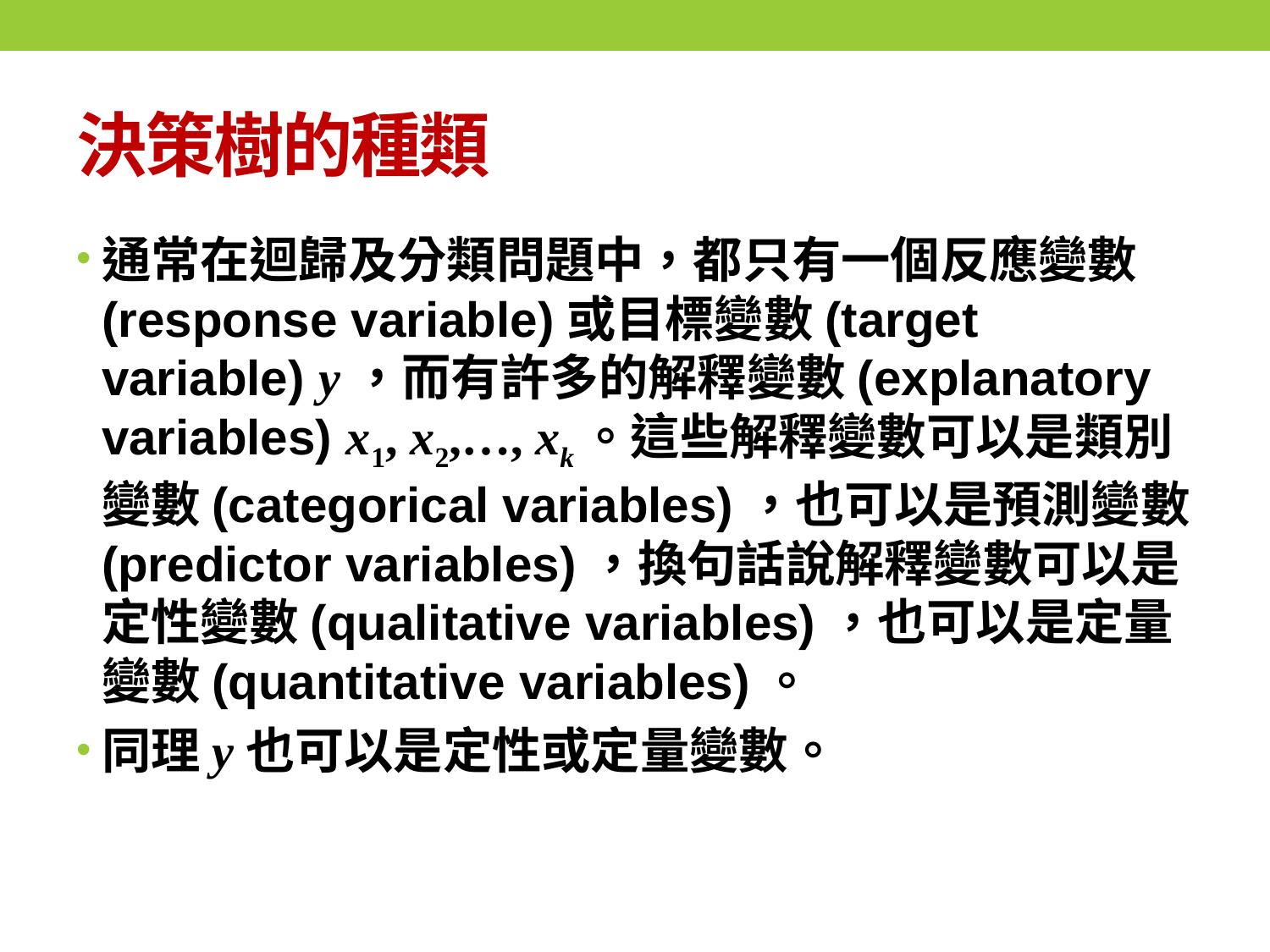

# 決策樹的種類
通常在迴歸及分類問題中，都只有一個反應變數(response variable)或目標變數(target variable) y，而有許多的解釋變數(explanatory variables) x1, x2,…, xk。這些解釋變數可以是類別變數(categorical variables)，也可以是預測變數(predictor variables)，換句話說解釋變數可以是定性變數(qualitative variables)，也可以是定量變數(quantitative variables)。
同理y也可以是定性或定量變數。